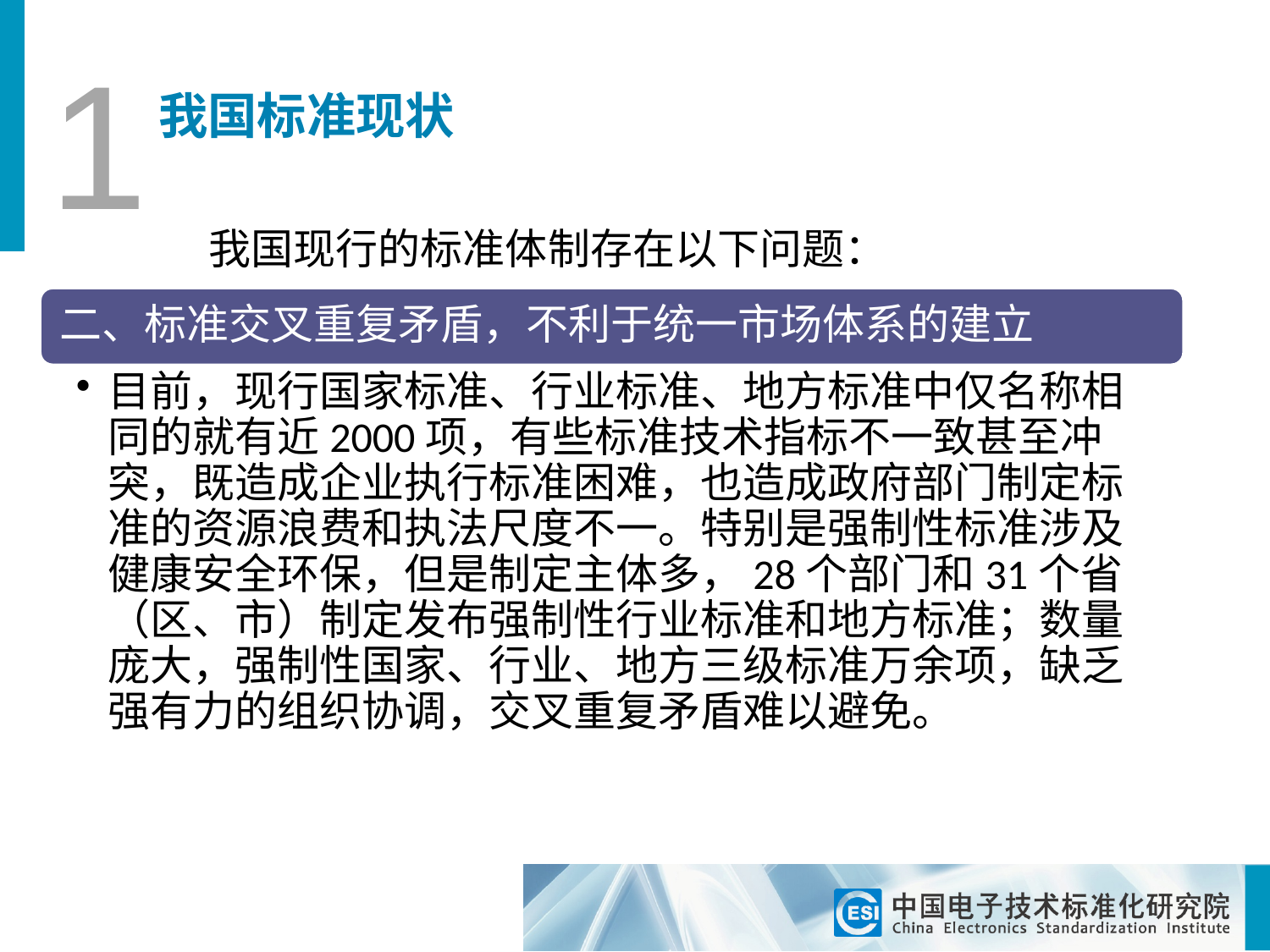

1
我国标准现状
         我国现行的标准体制存在以下问题：
二、标准交叉重复矛盾，不利于统一市场体系的建立
目前，现行国家标准、行业标准、地方标准中仅名称相同的就有近2000项，有些标准技术指标不一致甚至冲突，既造成企业执行标准困难，也造成政府部门制定标准的资源浪费和执法尺度不一。特别是强制性标准涉及健康安全环保，但是制定主体多，28个部门和31个省（区、市）制定发布强制性行业标准和地方标准；数量庞大，强制性国家、行业、地方三级标准万余项，缺乏强有力的组织协调，交叉重复矛盾难以避免。